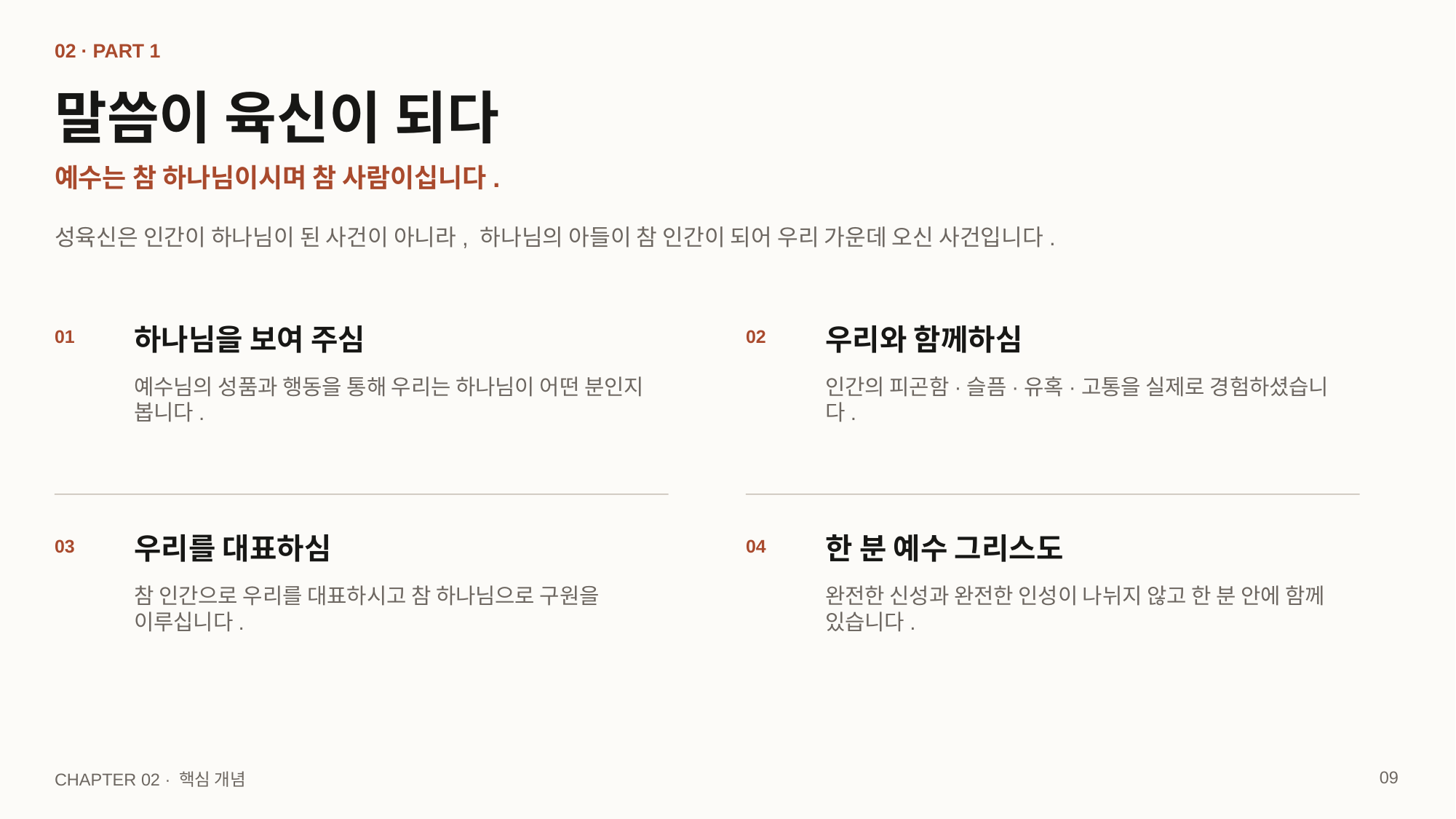

02 · PART 1
말씀이 육신이 되다
예수는 참 하나님이시며 참 사람이십니다.
성육신은 인간이 하나님이 된 사건이 아니라, 하나님의 아들이 참 인간이 되어 우리 가운데 오신 사건입니다.
하나님을 보여 주심
우리와 함께하심
01
02
예수님의 성품과 행동을 통해 우리는 하나님이 어떤 분인지 봅니다.
인간의 피곤함·슬픔·유혹·고통을 실제로 경험하셨습니다.

우리를 대표하심
한 분 예수 그리스도
03
04
참 인간으로 우리를 대표하시고 참 하나님으로 구원을 이루십니다.
완전한 신성과 완전한 인성이 나뉘지 않고 한 분 안에 함께 있습니다.
09
CHAPTER 02 · 핵심 개념